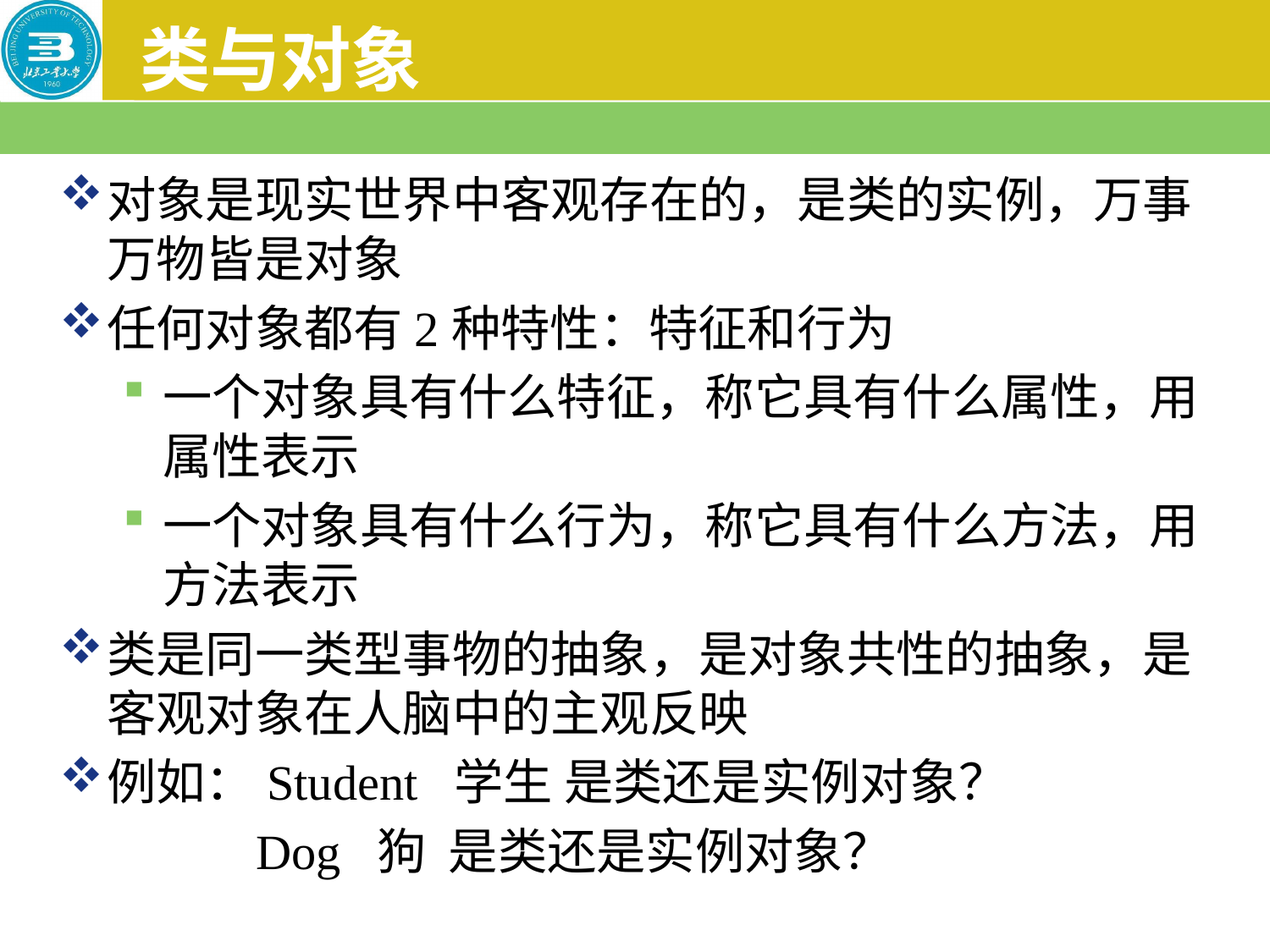

# 类与对象
对象是现实世界中客观存在的，是类的实例，万事万物皆是对象
任何对象都有2种特性：特征和行为
一个对象具有什么特征，称它具有什么属性，用属性表示
一个对象具有什么行为，称它具有什么方法，用方法表示
类是同一类型事物的抽象，是对象共性的抽象，是客观对象在人脑中的主观反映
例如：Student  学生 是类还是实例对象？
                Dog  狗  是类还是实例对象？